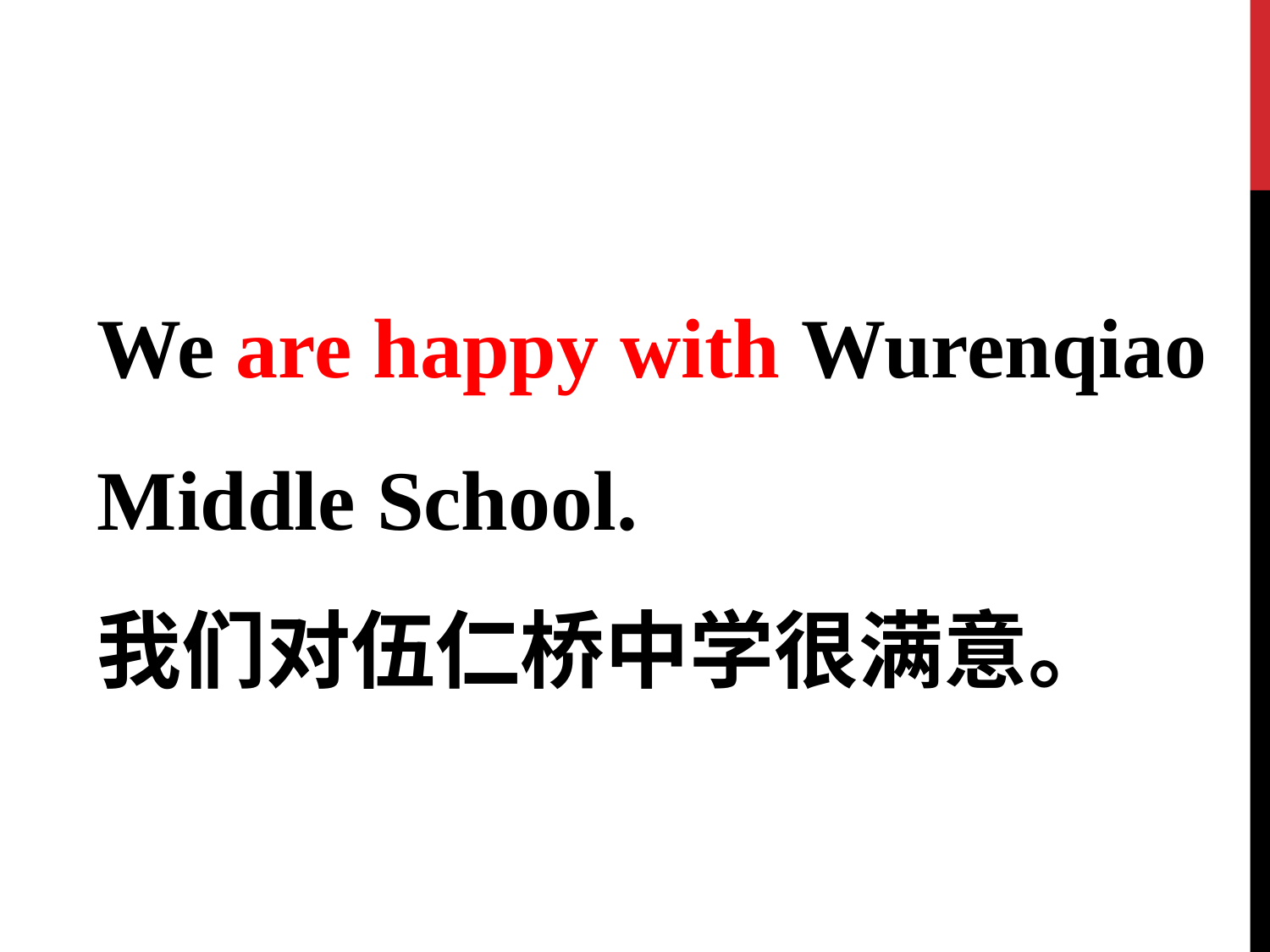

We are happy with Wurenqiao Middle School.
我们对伍仁桥中学很满意。